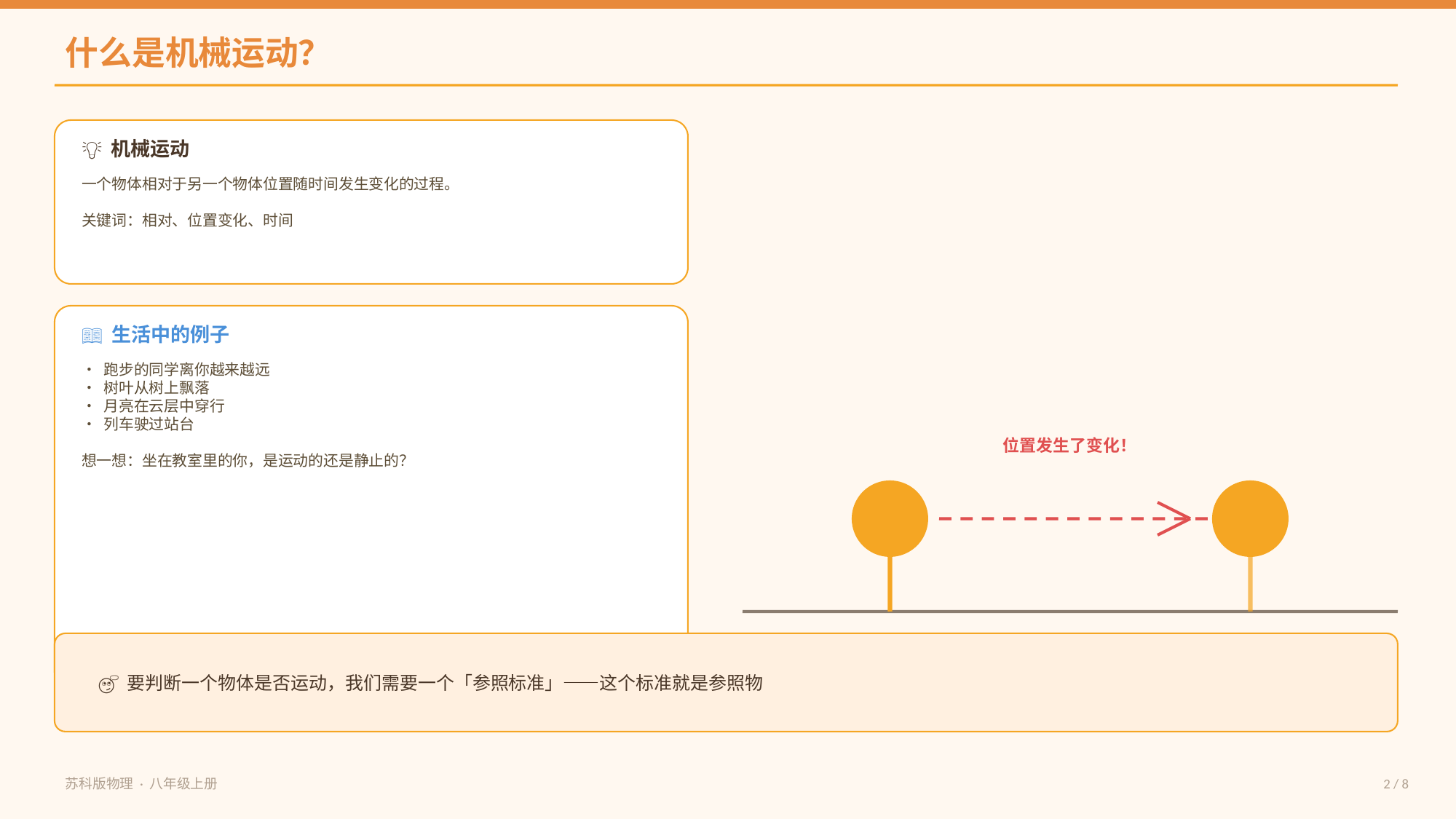

什么是机械运动？

💡 机械运动
一个物体相对于另一个物体位置随时间发生变化的过程。

关键词：相对、位置变化、时间

📖 生活中的例子
• 跑步的同学离你越来越远
• 树叶从树上飘落
• 月亮在云层中穿行
• 列车驶过站台

想一想：坐在教室里的你，是运动的还是静止的？
位置发生了变化！

起点
终点

🤔 要判断一个物体是否运动，我们需要一个「参照标准」——这个标准就是参照物
苏科版物理 · 八年级上册
2 / 8